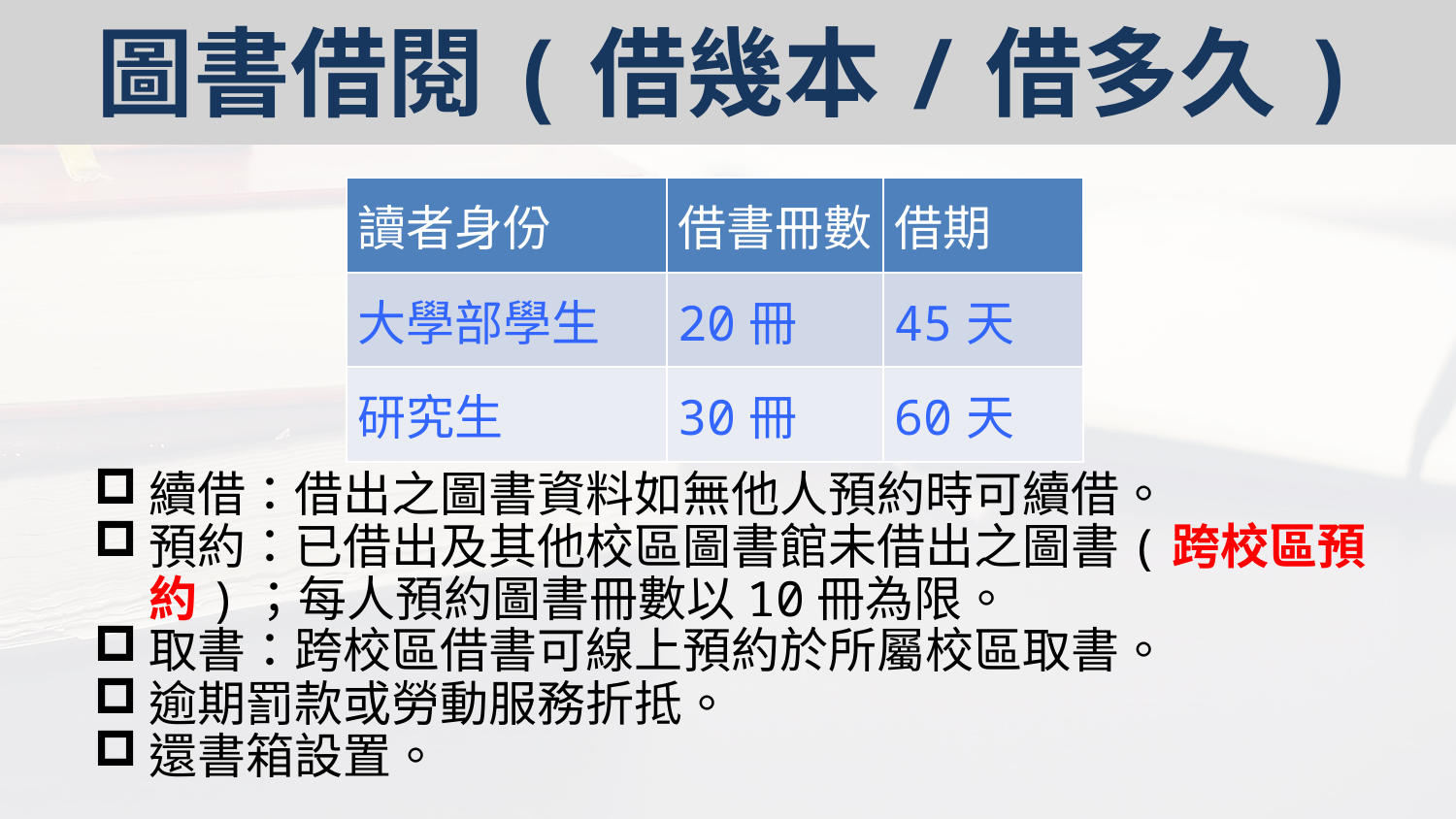

# 圖書借閱(借幾本/借多久)

| 讀者身份 | 借書冊數 | 借期 |
| --- | --- | --- |
| 大學部學生 | 20冊 | 45天 |
| 研究生 | 30冊 | 60天 |
續借：借出之圖書資料如無他人預約時可續借。
預約：已借出及其他校區圖書館未借出之圖書(跨校區預約)；每人預約圖書冊數以10冊為限。
取書：跨校區借書可線上預約於所屬校區取書。
逾期罰款或勞動服務折抵。
還書箱設置。